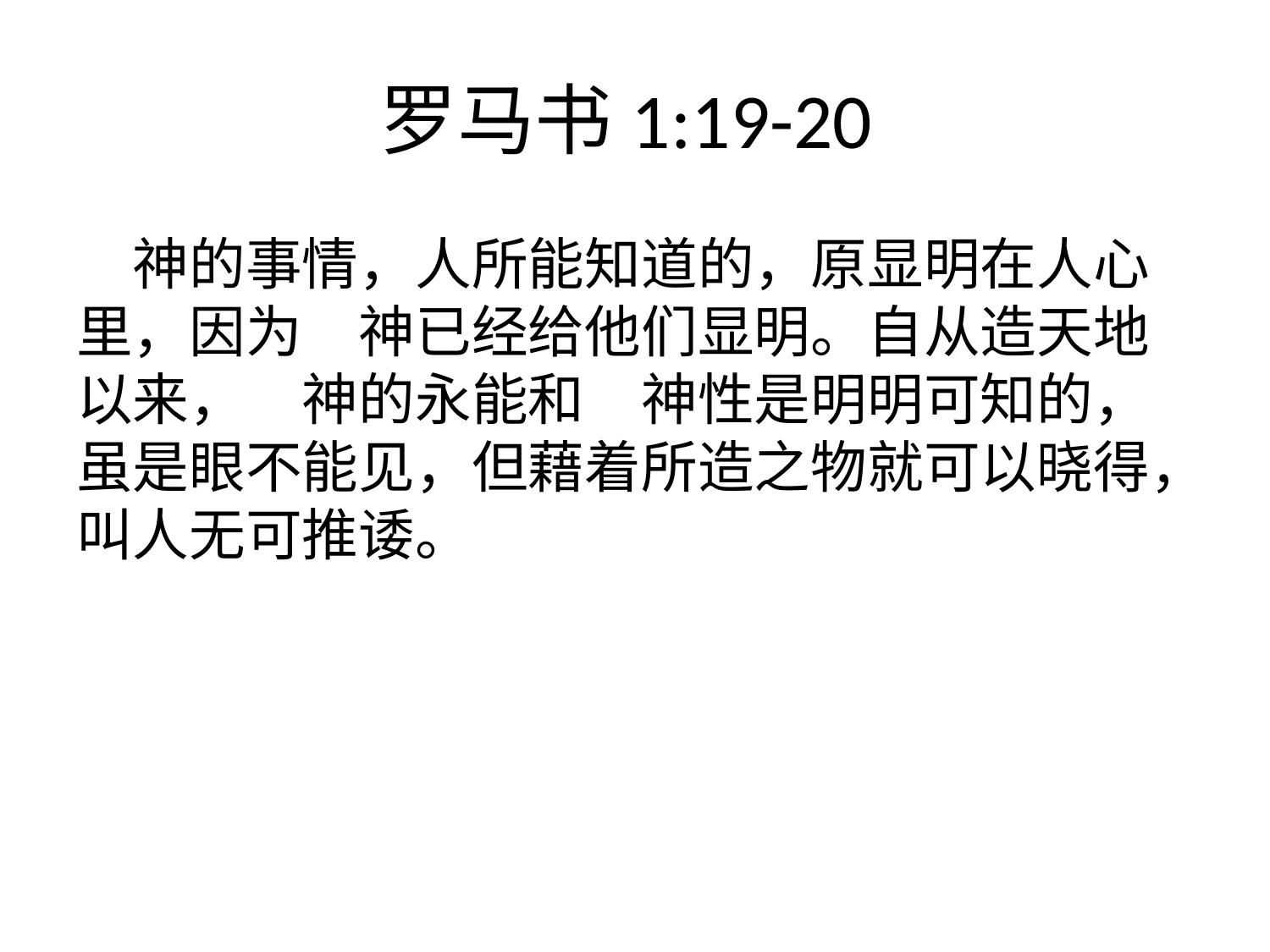

# 罗马书1:19-20
　神的事情，人所能知道的，原显明在人心里，因为　神已经给他们显明。自从造天地以来，　神的永能和　神性是明明可知的，虽是眼不能见，但藉着所造之物就可以晓得，叫人无可推诿。